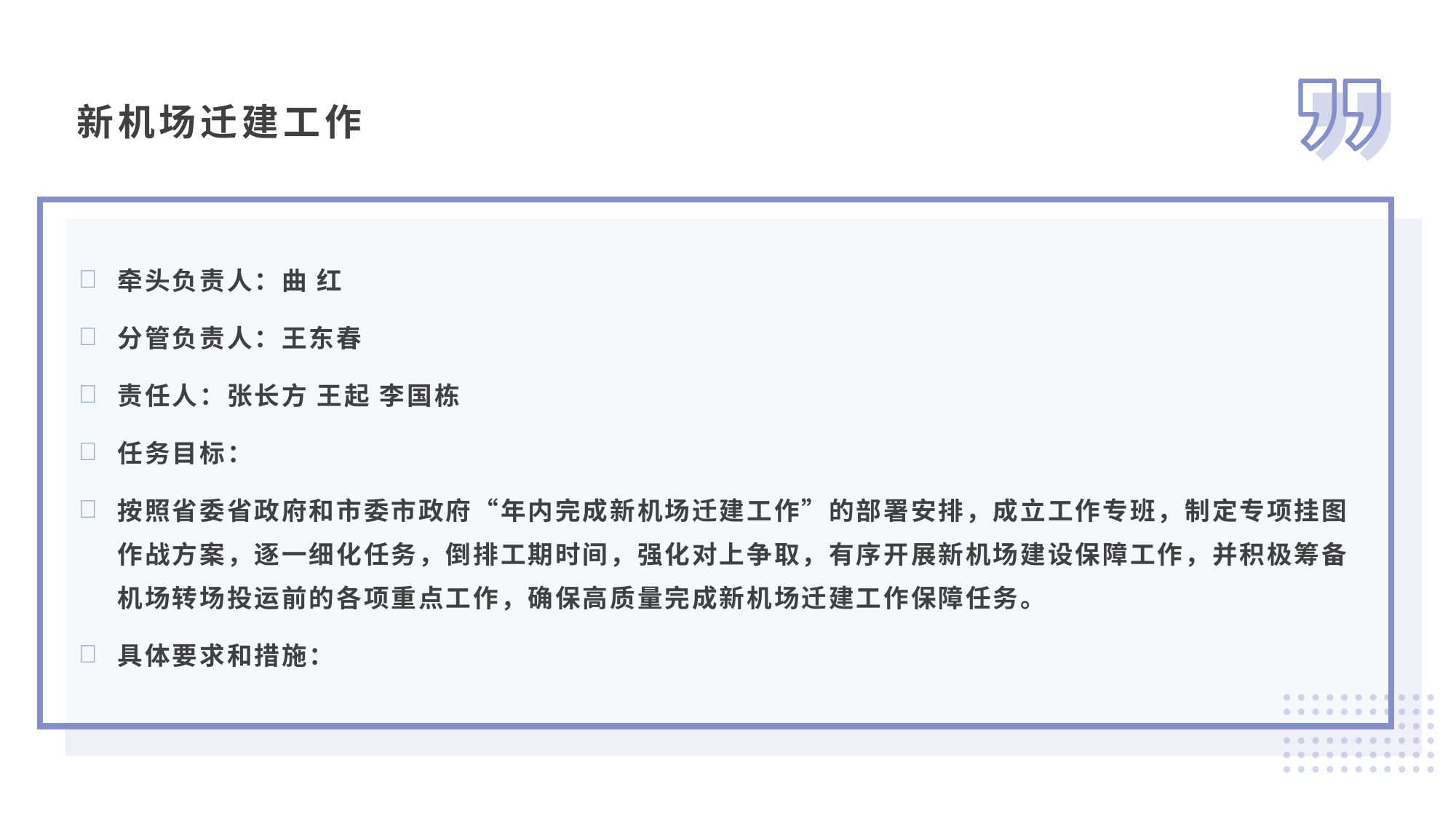

新机场迁建工作

牵头负责人：曲 红
分管负责人：王东春
责任人：张长方 王起 李国栋
任务目标：
按照省委省政府和市委市政府“年内完成新机场迁建工作”的部署安排，成立工作专班，制定专项挂图作战方案，逐一细化任务，倒排工期时间，强化对上争取，有序开展新机场建设保障工作，并积极筹备机场转场投运前的各项重点工作，确保高质量完成新机场迁建工作保障任务。
具体要求和措施：